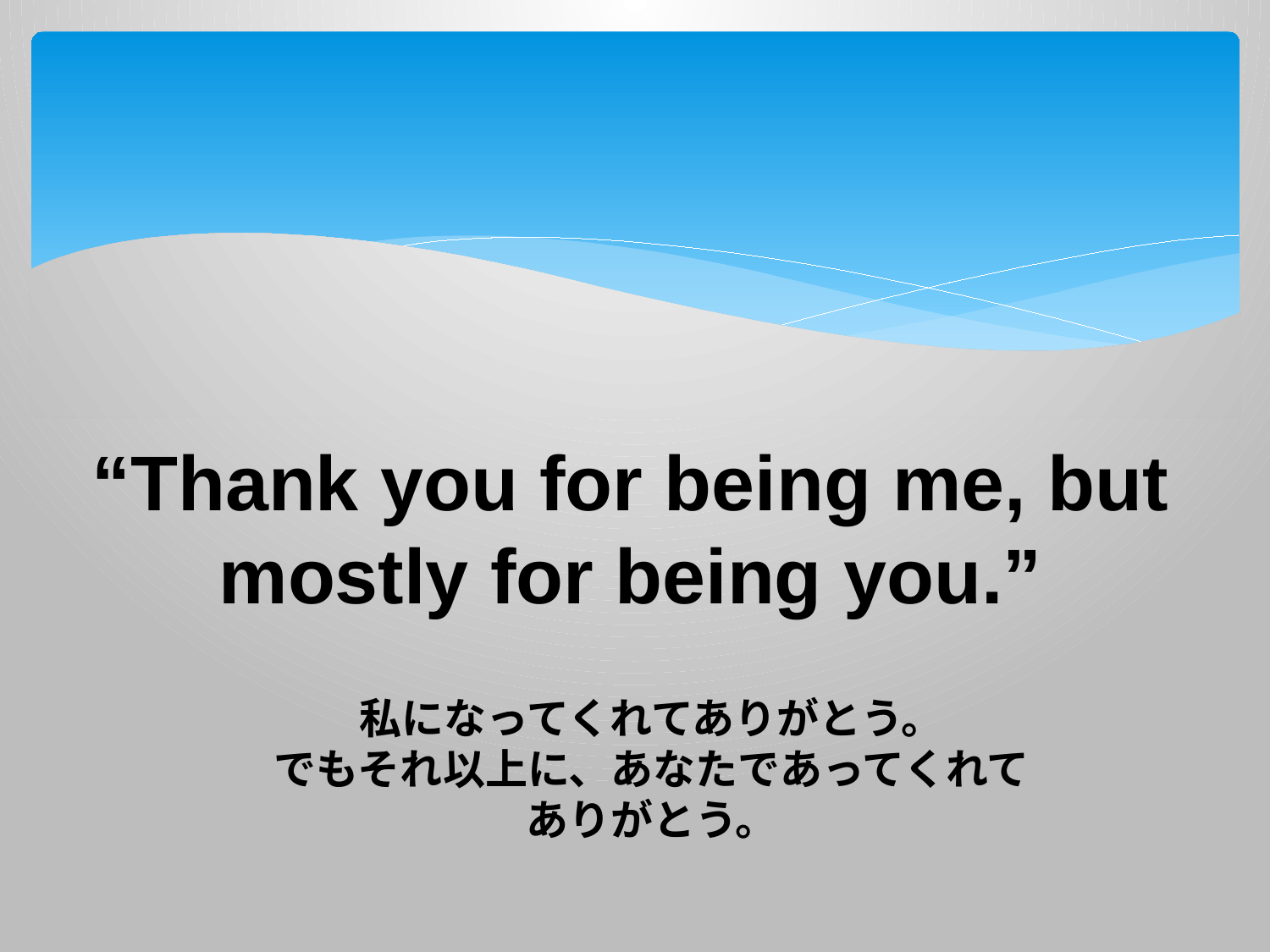

“Thank you for being me, but mostly for being you.”

私になってくれてありがとう。
でもそれ以上に、あなたであってくれて
ありがとう。